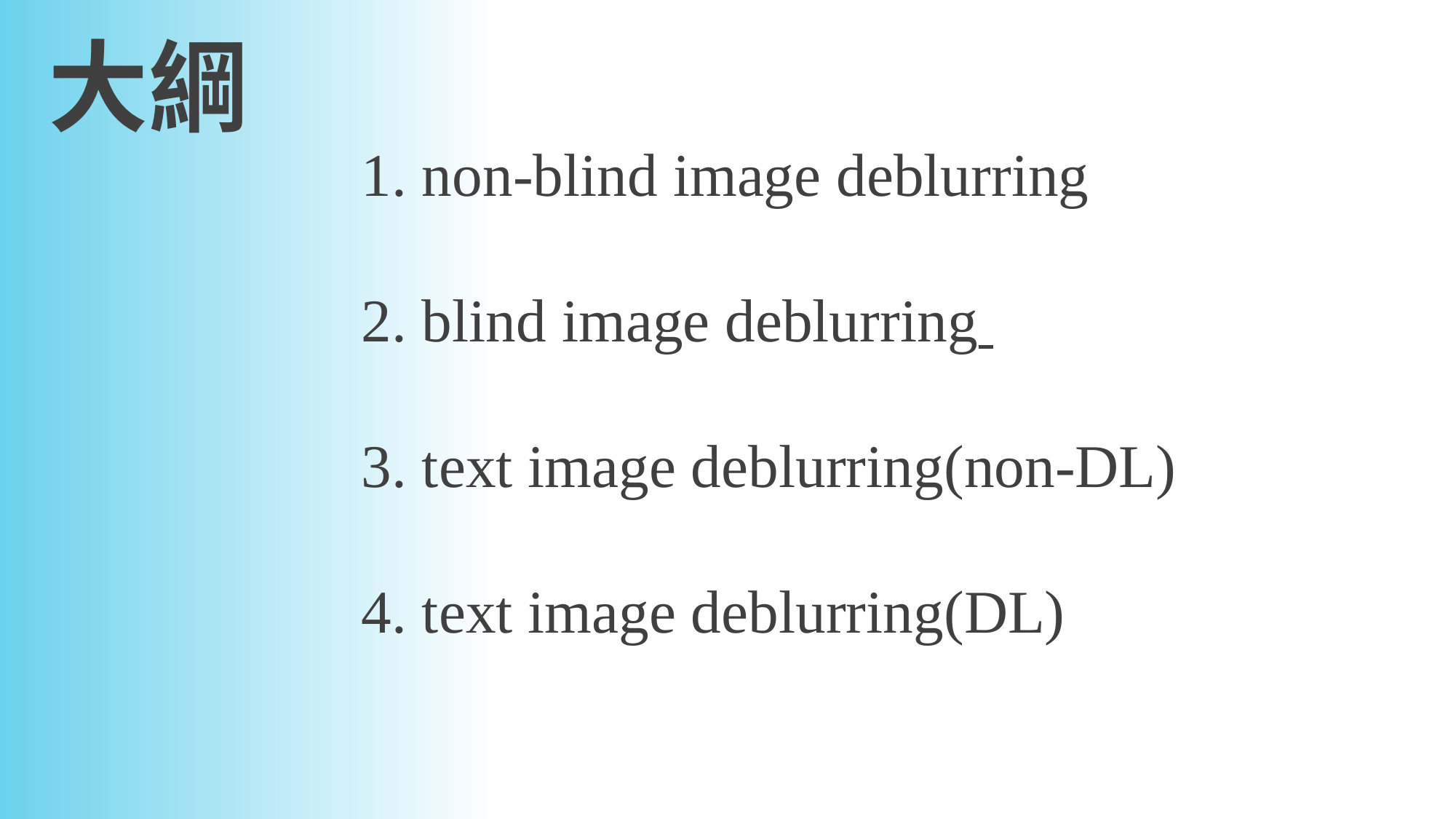

大綱
 non-blind image deblurring
 blind image deblurring
 text image deblurring(non-DL)
 text image deblurring(DL)